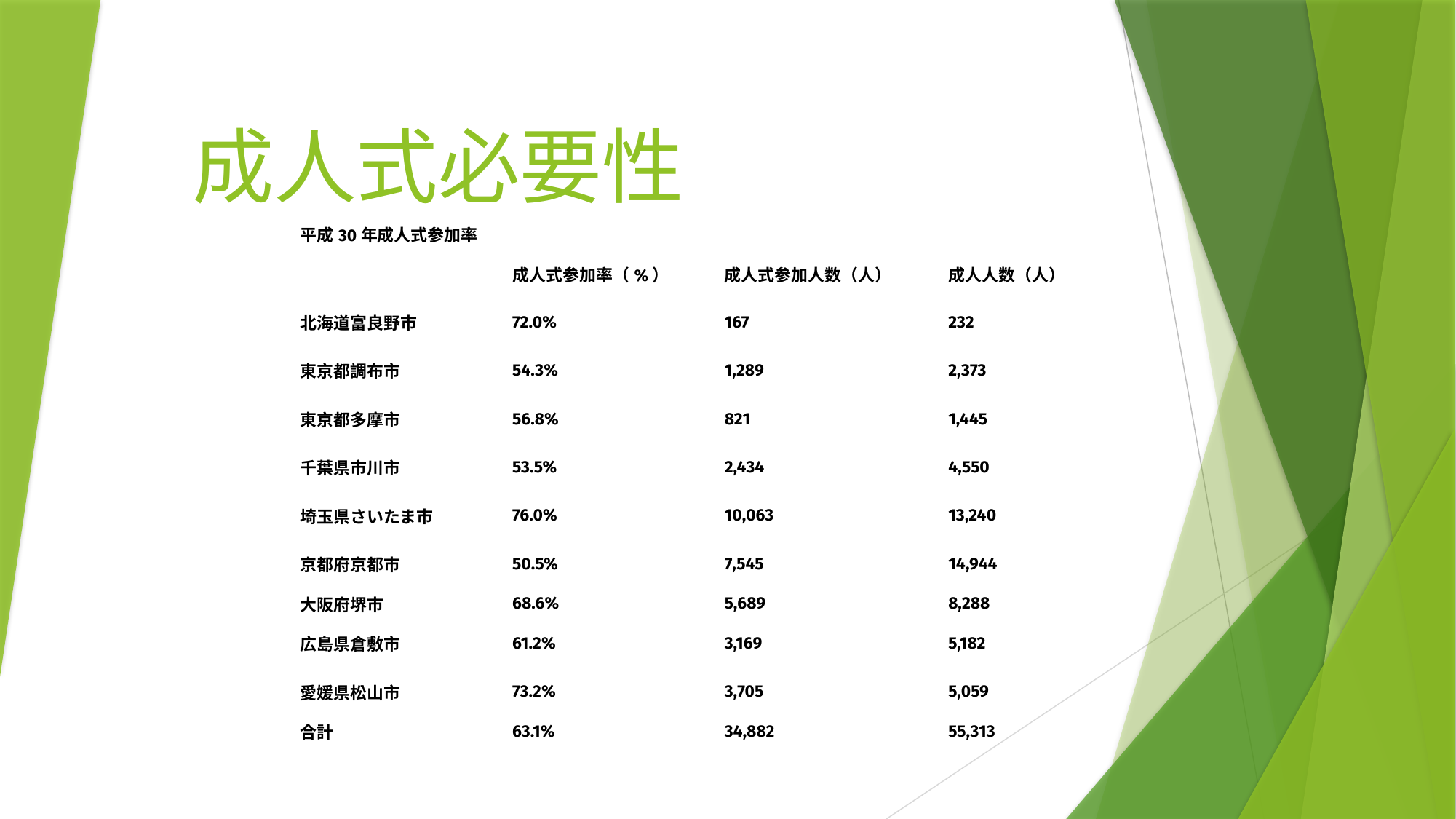

# 成人式必要性
| 平成30年成人式参加率 |  |  |  |
| --- | --- | --- | --- |
|  | 成人式参加率（%） | 成人式参加人数（人） | 成人人数（人） |
| 北海道富良野市 | 72.0% | 167 | 232 |
| 東京都調布市 | 54.3% | 1,289 | 2,373 |
| 東京都多摩市 | 56.8% | 821 | 1,445 |
| 千葉県市川市 | 53.5% | 2,434 | 4,550 |
| 埼玉県さいたま市 | 76.0% | 10,063 | 13,240 |
| 京都府京都市 | 50.5% | 7,545 | 14,944 |
| 大阪府堺市 | 68.6% | 5,689 | 8,288 |
| 広島県倉敷市 | 61.2% | 3,169 | 5,182 |
| 愛媛県松山市 | 73.2% | 3,705 | 5,059 |
| 合計 | 63.1% | 34,882 | 55,313 |